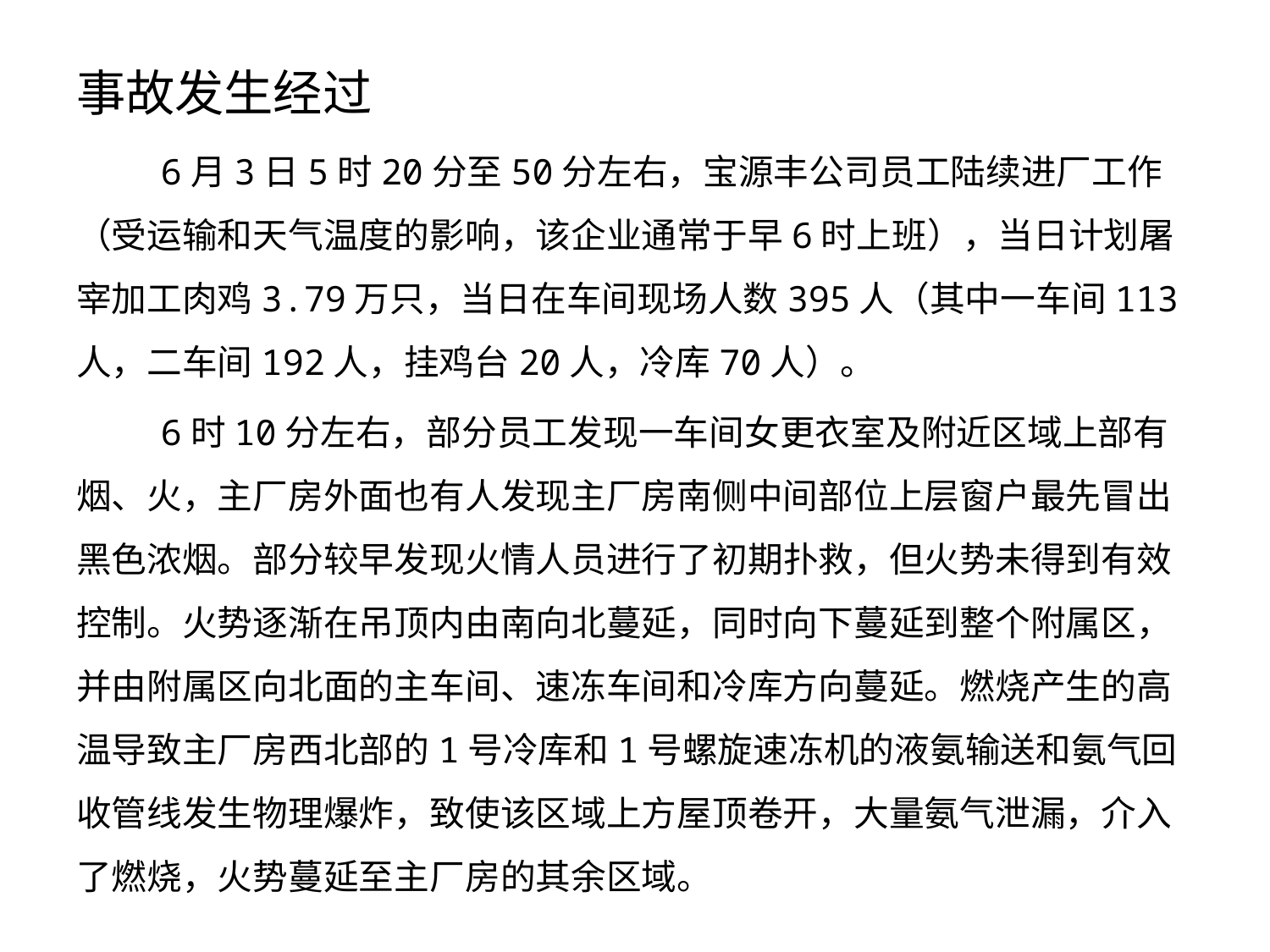

事故发生经过
    6月3日5时20分至50分左右，宝源丰公司员工陆续进厂工作（受运输和天气温度的影响，该企业通常于早6时上班），当日计划屠宰加工肉鸡3.79万只，当日在车间现场人数395人（其中一车间113人，二车间192人，挂鸡台20人，冷库70人）。
    6时10分左右，部分员工发现一车间女更衣室及附近区域上部有烟、火，主厂房外面也有人发现主厂房南侧中间部位上层窗户最先冒出黑色浓烟。部分较早发现火情人员进行了初期扑救，但火势未得到有效控制。火势逐渐在吊顶内由南向北蔓延，同时向下蔓延到整个附属区，并由附属区向北面的主车间、速冻车间和冷库方向蔓延。燃烧产生的高温导致主厂房西北部的1号冷库和1号螺旋速冻机的液氨输送和氨气回收管线发生物理爆炸，致使该区域上方屋顶卷开，大量氨气泄漏，介入了燃烧，火势蔓延至主厂房的其余区域。

22